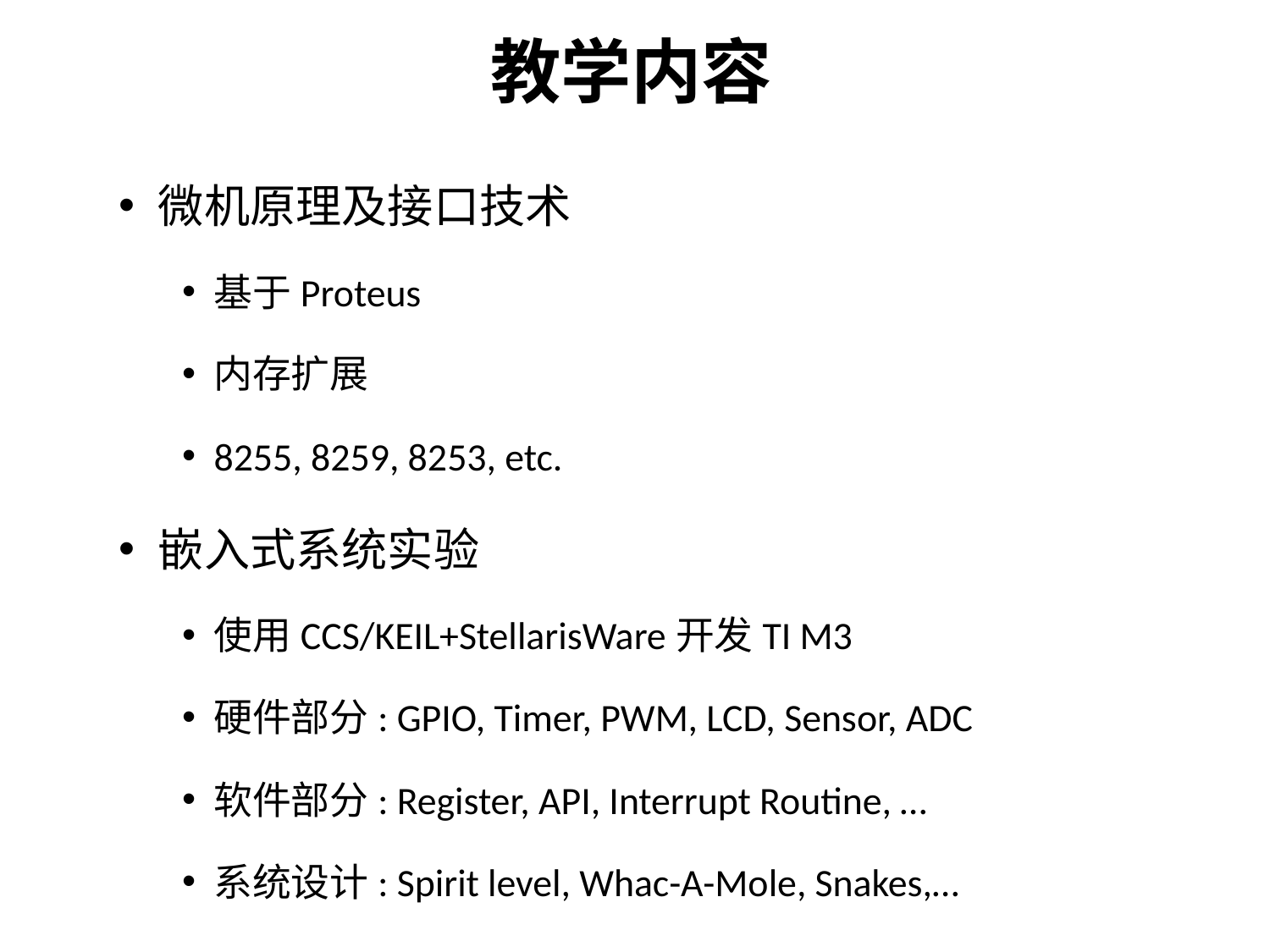

教学内容
微机原理及接口技术
基于Proteus
内存扩展
8255, 8259, 8253, etc.
嵌入式系统实验
使用CCS/KEIL+StellarisWare开发TI M3
硬件部分: GPIO, Timer, PWM, LCD, Sensor, ADC
软件部分: Register, API, Interrupt Routine, …
系统设计: Spirit level, Whac-A-Mole, Snakes,…